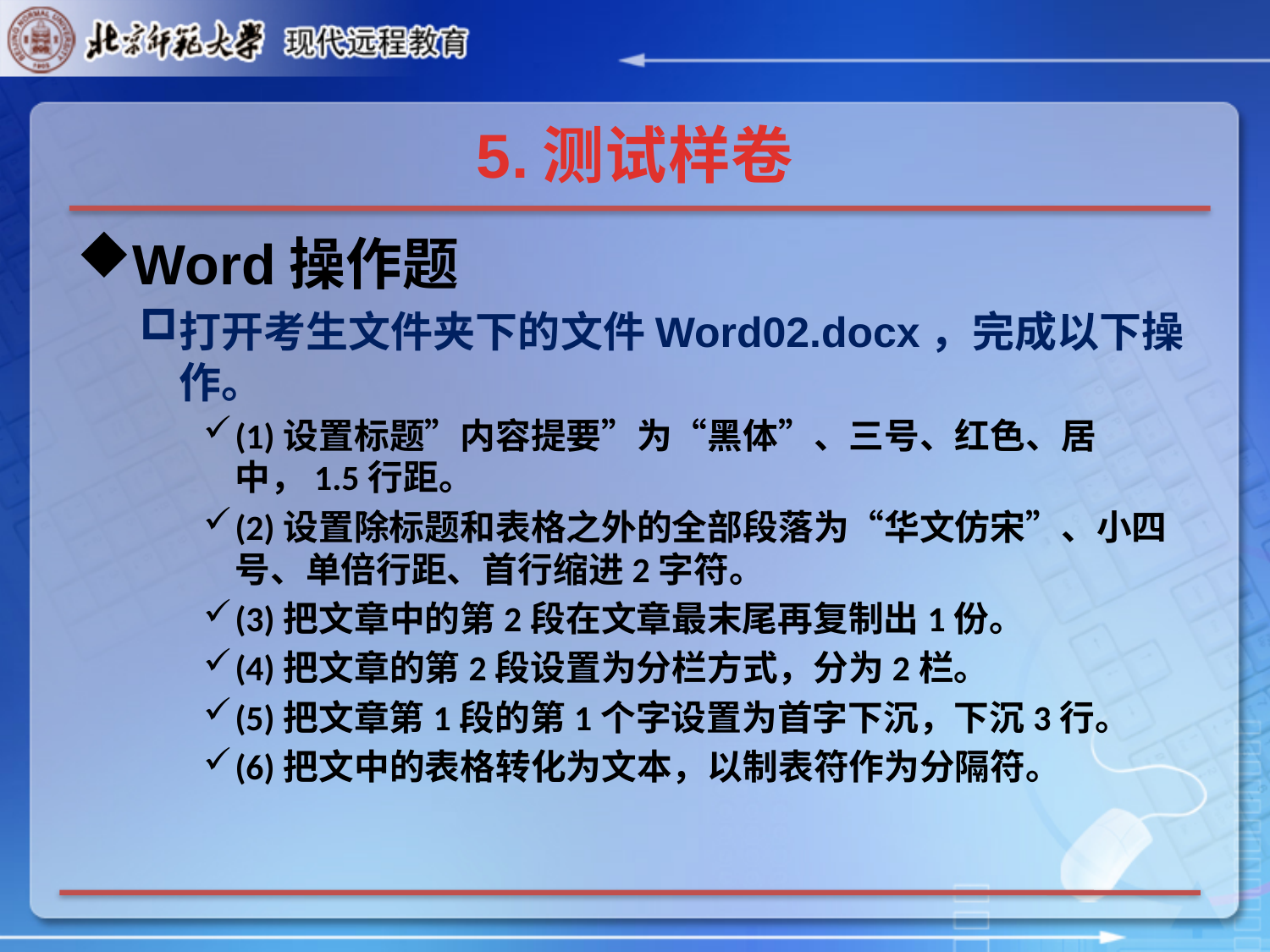

# 5.测试样卷
Word操作题
打开考生文件夹下的文件Word02.docx，完成以下操作。
(1)设置标题”内容提要”为“黑体”、三号、红色、居中，1.5行距。
(2)设置除标题和表格之外的全部段落为“华文仿宋”、小四号、单倍行距、首行缩进2字符。
(3)把文章中的第2段在文章最末尾再复制出1份。
(4)把文章的第2段设置为分栏方式，分为2栏。
(5)把文章第1段的第1个字设置为首字下沉，下沉3行。
(6)把文中的表格转化为文本，以制表符作为分隔符。